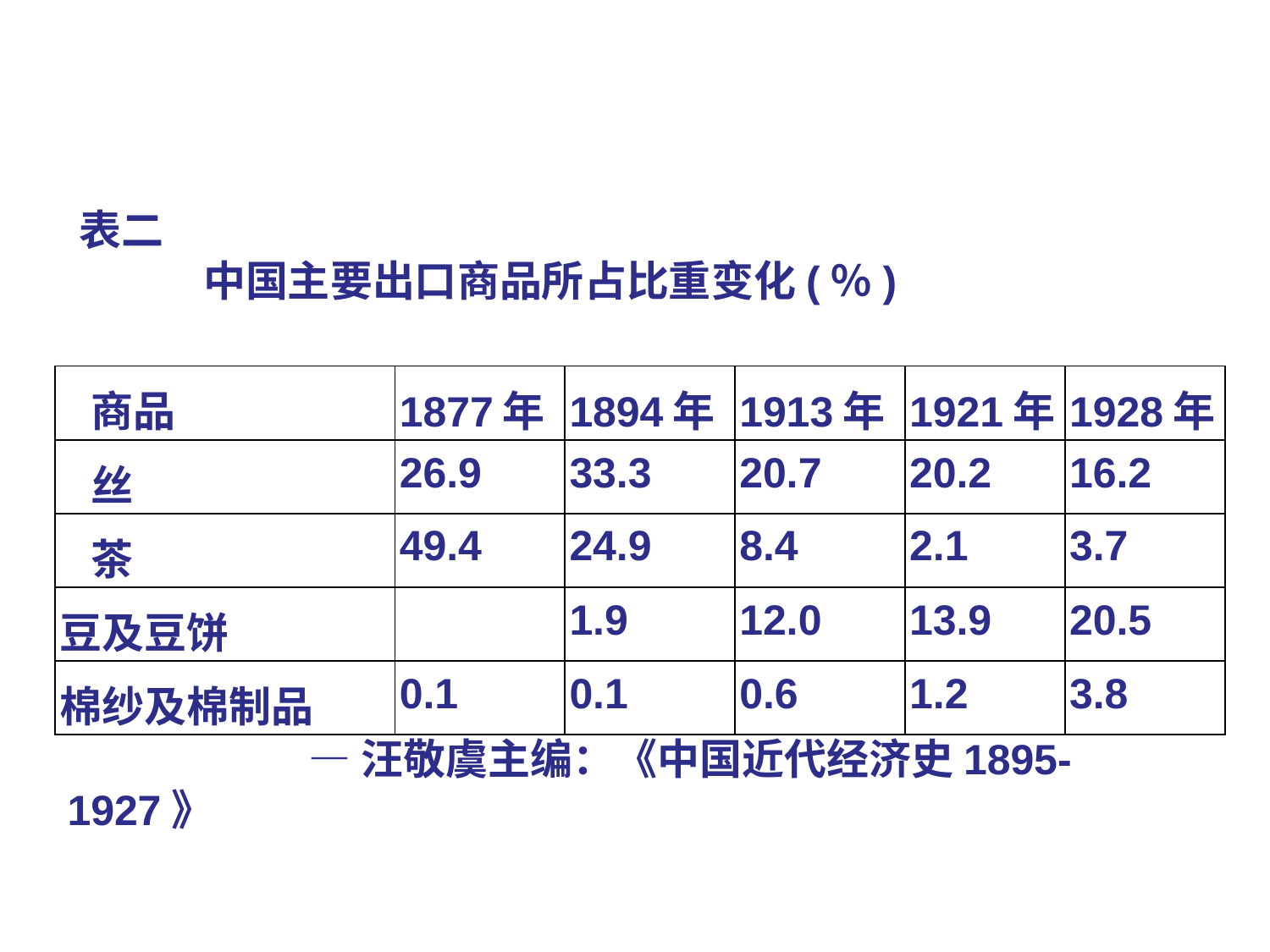

表二
            中国主要出口商品所占比重变化(％)

| 商品 | 1877年 | 1894年 | 1913年 | 1921年 | 1928年 |
| --- | --- | --- | --- | --- | --- |
| 丝 | 26.9 | 33.3 | 20.7 | 20.2 | 16.2 |
| 茶 | 49.4 | 24.9 | 8.4 | 2.1 | 3.7 |
| 豆及豆饼 |  | 1.9 | 12.0 | 13.9 | 20.5 |
| 棉纱及棉制品 | 0.1 | 0.1 | 0.6 | 1.2 | 3.8 |
 —汪敬虞主编：《中国近代经济史1895-1927》